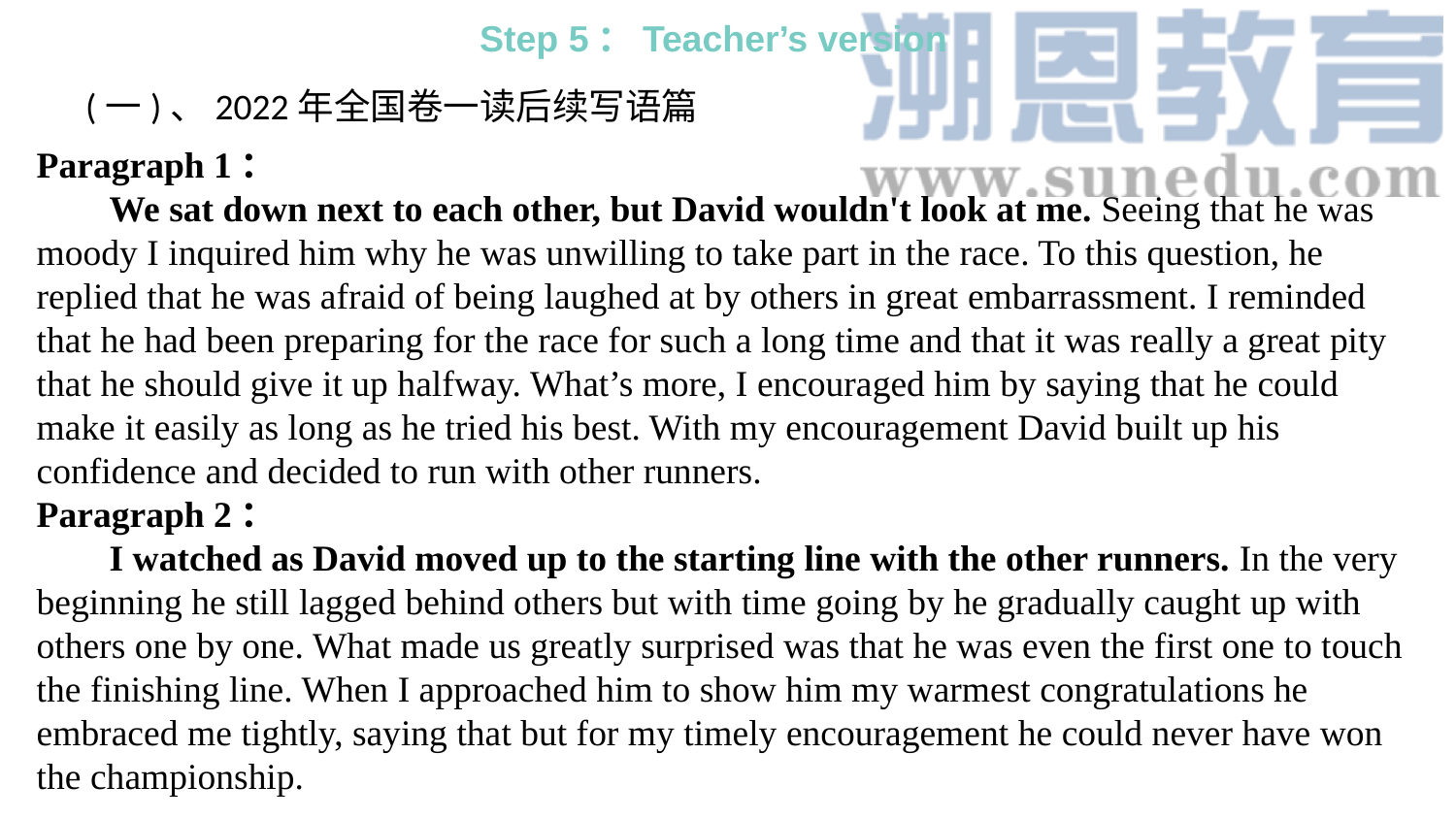

Step 5：Teacher’s version
 (一)、2022年全国卷一读后续写语篇
Paragraph 1：
We sat down next to each other, but David wouldn't look at me. Seeing that he was moody I inquired him why he was unwilling to take part in the race. To this question, he replied that he was afraid of being laughed at by others in great embarrassment. I reminded that he had been preparing for the race for such a long time and that it was really a great pity that he should give it up halfway. What’s more, I encouraged him by saying that he could make it easily as long as he tried his best. With my encouragement David built up his confidence and decided to run with other runners.
Paragraph 2：
I watched as David moved up to the starting line with the other runners. In the very beginning he still lagged behind others but with time going by he gradually caught up with others one by one. What made us greatly surprised was that he was even the first one to touch the finishing line. When I approached him to show him my warmest congratulations he embraced me tightly, saying that but for my timely encouragement he could never have won the championship.